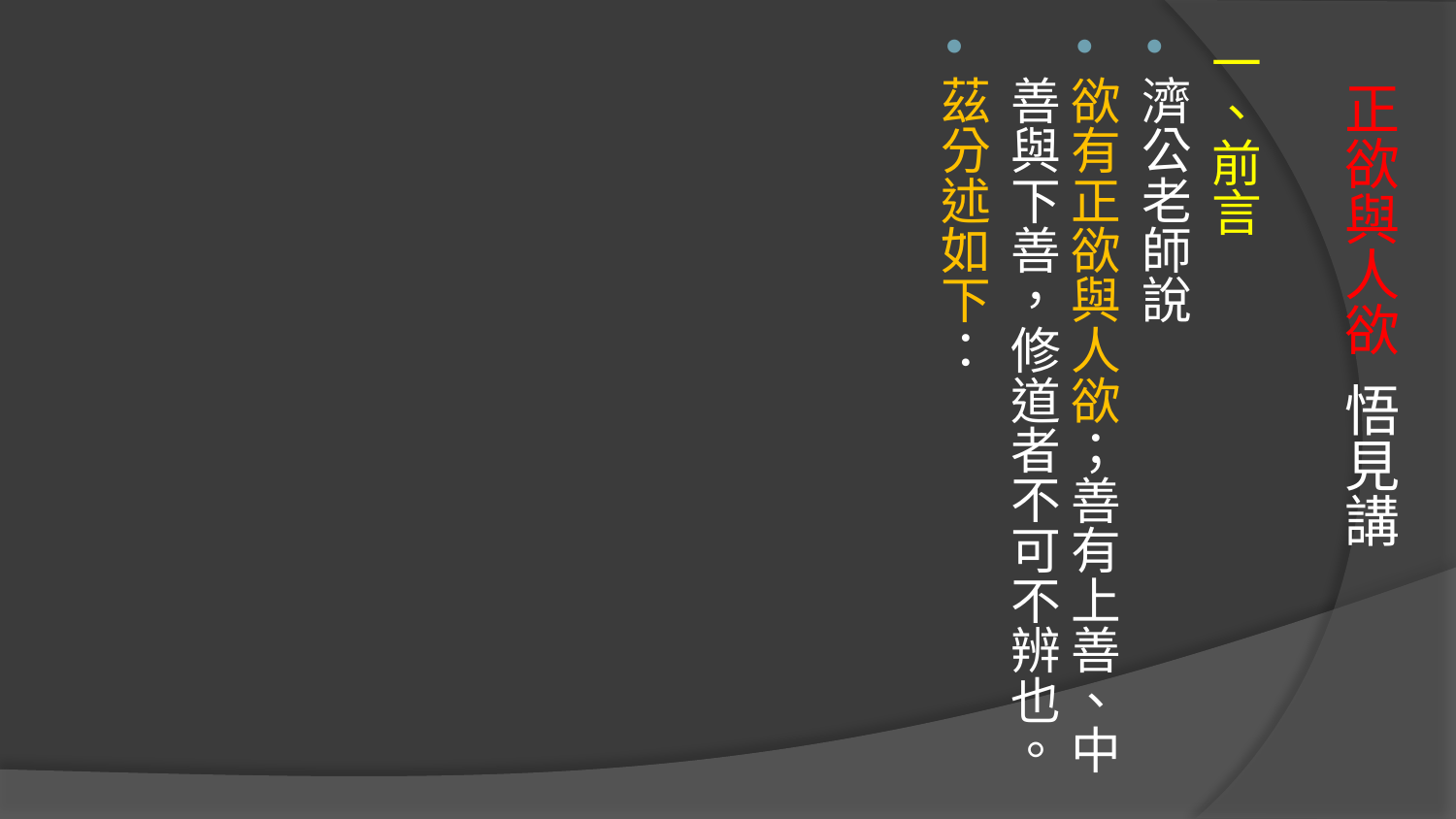

一、前言
濟公老師說
欲有正欲與人欲；善有上善、中善與下善，修道者不可不辨也。
茲分述如下：

# 正欲與人欲  悟見講